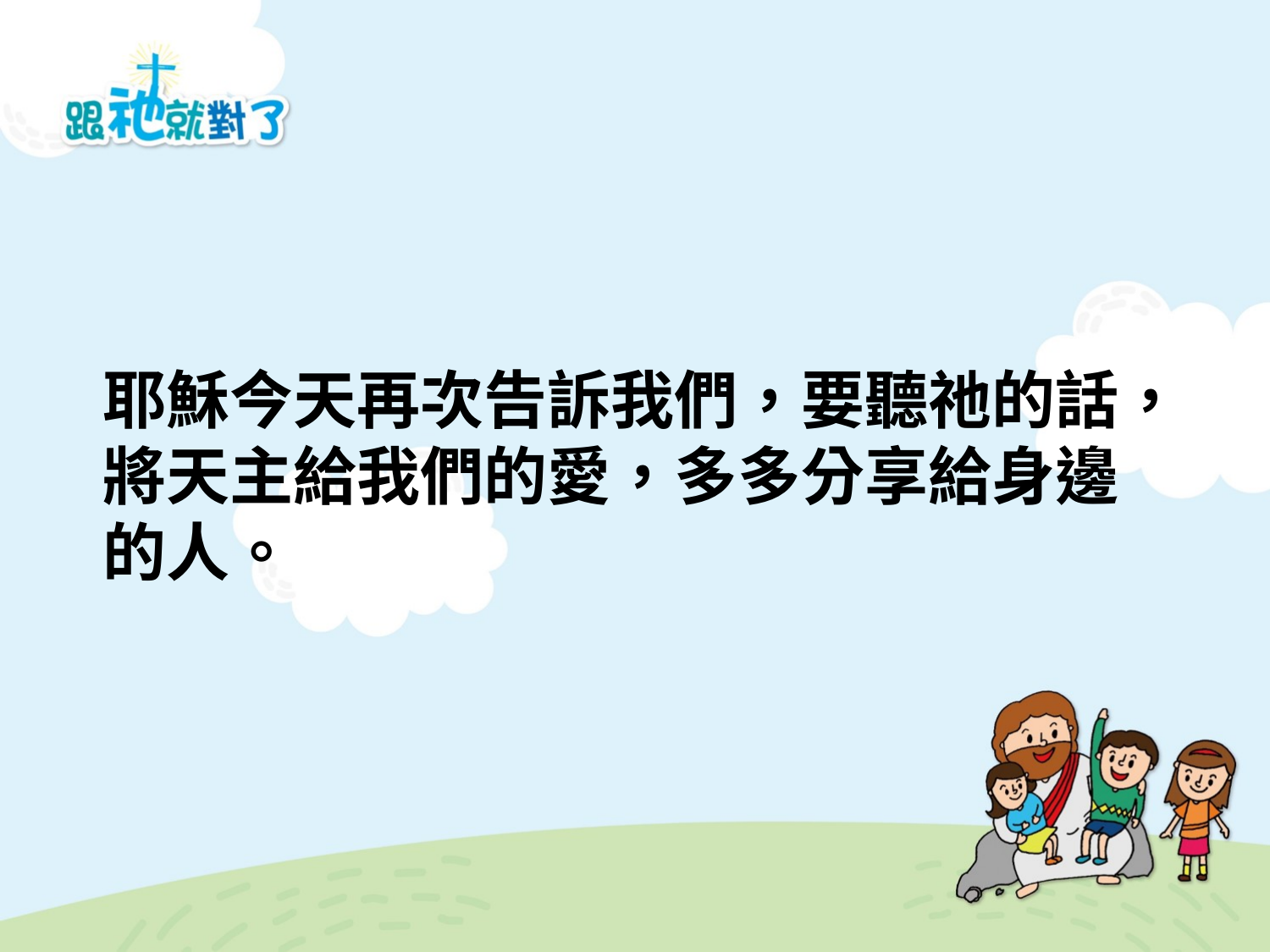

耶穌今天再次告訴我們，要聽祂的話，將天主給我們的愛，多多分享給身邊的人。